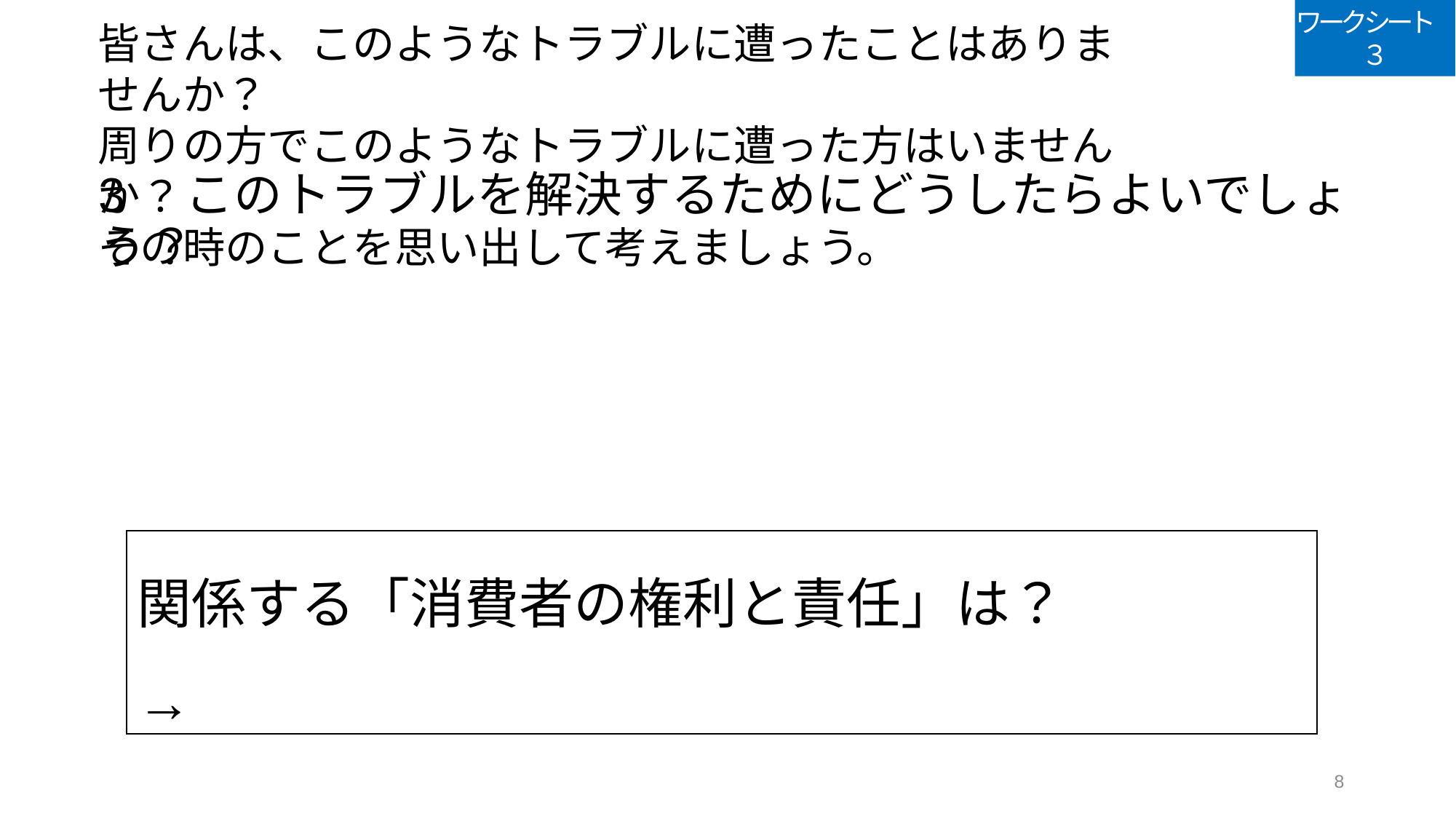

ワークシート　３
皆さんは、このようなトラブルに遭ったことはありませんか？
周りの方でこのようなトラブルに遭った方はいませんか？
その時のことを思い出して考えましょう。
# 3　このトラブルを解決するためにどうしたらよいでしょう？
関係する「消費者の権利と責任」は？
→

8